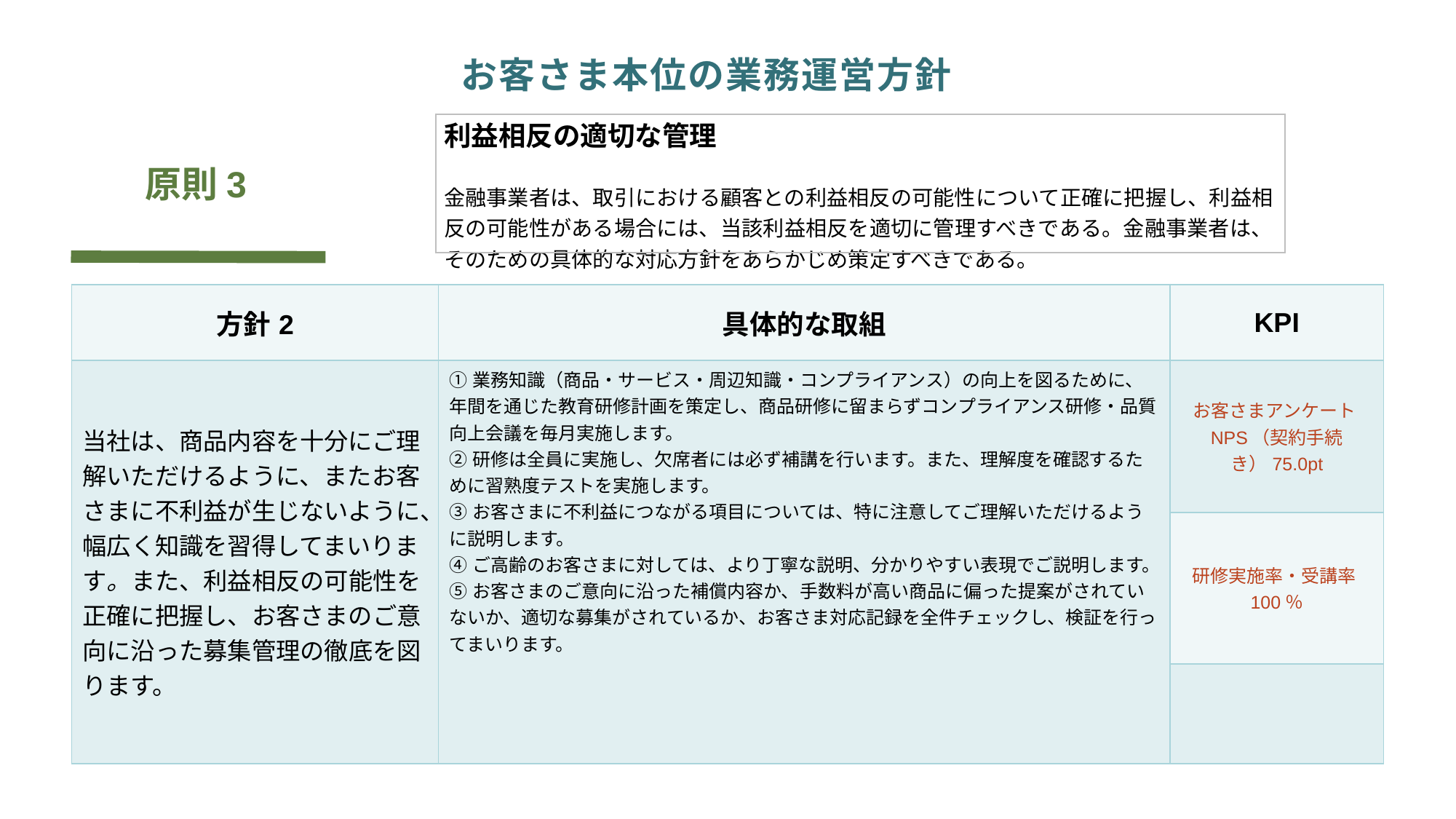

# お客さま本位の業務運営方針
| 利益相反の適切な管理 金融事業者は、取引における顧客との利益相反の可能性について正確に把握し、利益相反の可能性がある場合には、当該利益相反を適切に管理すべきである。金融事業者は、そのための具体的な対応方針をあらかじめ策定すべきである。 |
| --- |
原則3
| 方針2 | 具体的な取組 | KPI |
| --- | --- | --- |
| 当社は、商品内容を十分にご理解いただけるように、またお客さまに不利益が生じないように、幅広く知識を習得してまいります。また、利益相反の可能性を正確に把握し、お客さまのご意向に沿った募集管理の徹底を図ります。 | ①業務知識（商品・サービス・周辺知識・コンプライアンス）の向上を図るために、年間を通じた教育研修計画を策定し、商品研修に留まらずコンプライアンス研修・品質向上会議を毎月実施します。 ②研修は全員に実施し、欠席者には必ず補講を行います。また、理解度を確認するために習熟度テストを実施します。 ③お客さまに不利益につながる項目については、特に注意してご理解いただけるように説明します。 ④ご高齢のお客さまに対しては、より丁寧な説明、分かりやすい表現でご説明します。 ⑤お客さまのご意向に沿った補償内容か、手数料が高い商品に偏った提案がされていないか、適切な募集がされているか、お客さま対応記録を全件チェックし、検証を行ってまいります。 | お客さまアンケートNPS（契約手続き）75.0pt |
|  |  | 研修実施率・受講率100％ |
|  |  |  |